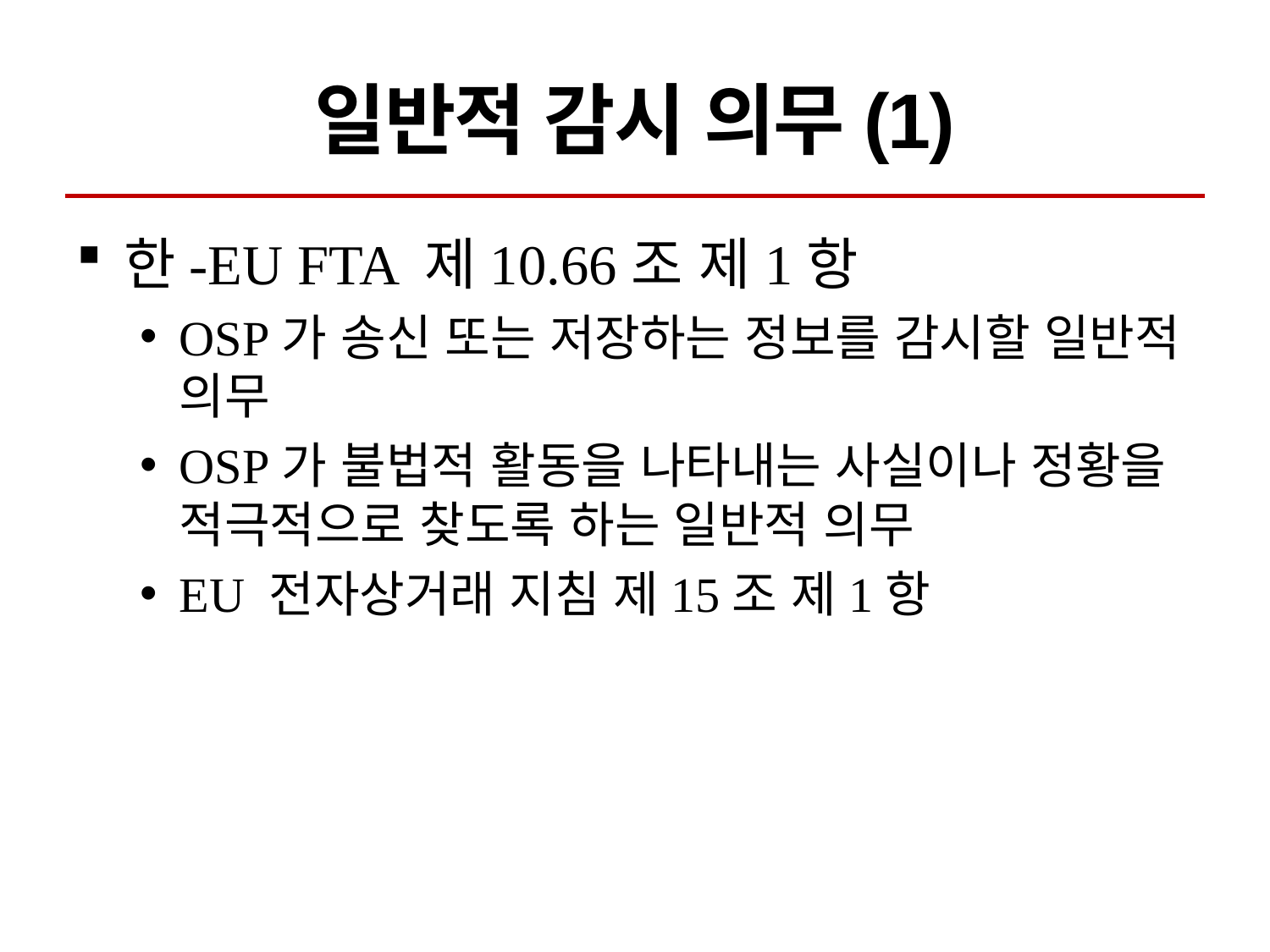

# 일반적 감시 의무(1)
한-EU FTA 제10.66조 제1항
OSP가 송신 또는 저장하는 정보를 감시할 일반적 의무
OSP가 불법적 활동을 나타내는 사실이나 정황을 적극적으로 찾도록 하는 일반적 의무
EU 전자상거래 지침 제15조 제1항